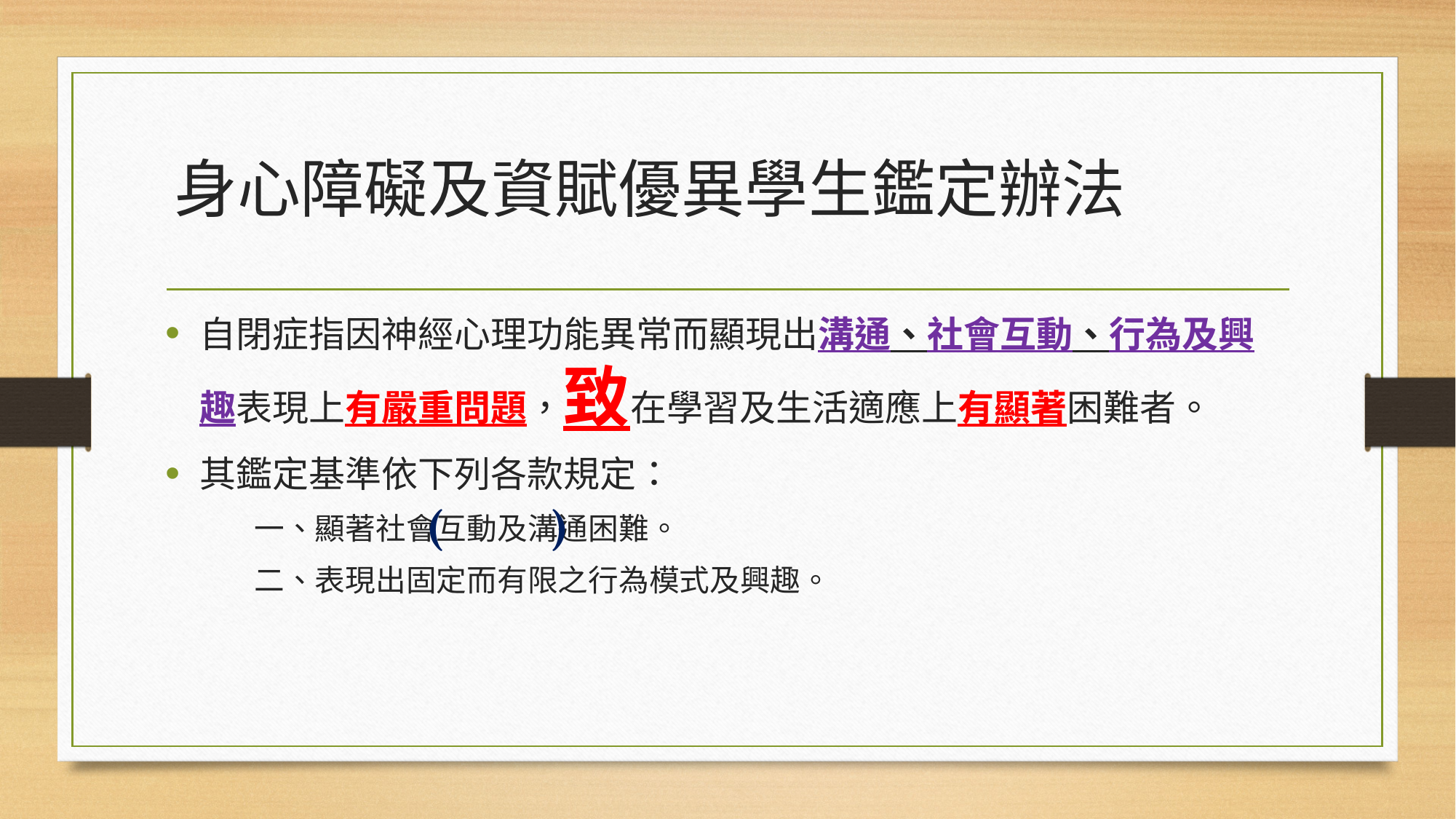

# 身心障礙及資賦優異學生鑑定辦法
自閉症指因神經心理功能異常而顯現出溝通、社會互動、行為及興趣表現上有嚴重問題，致在學習及生活適應上有顯著困難者。
其鑑定基準依下列各款規定：
	一、顯著社會互動及溝通困難。
	二、表現出固定而有限之行為模式及興趣。

(           )